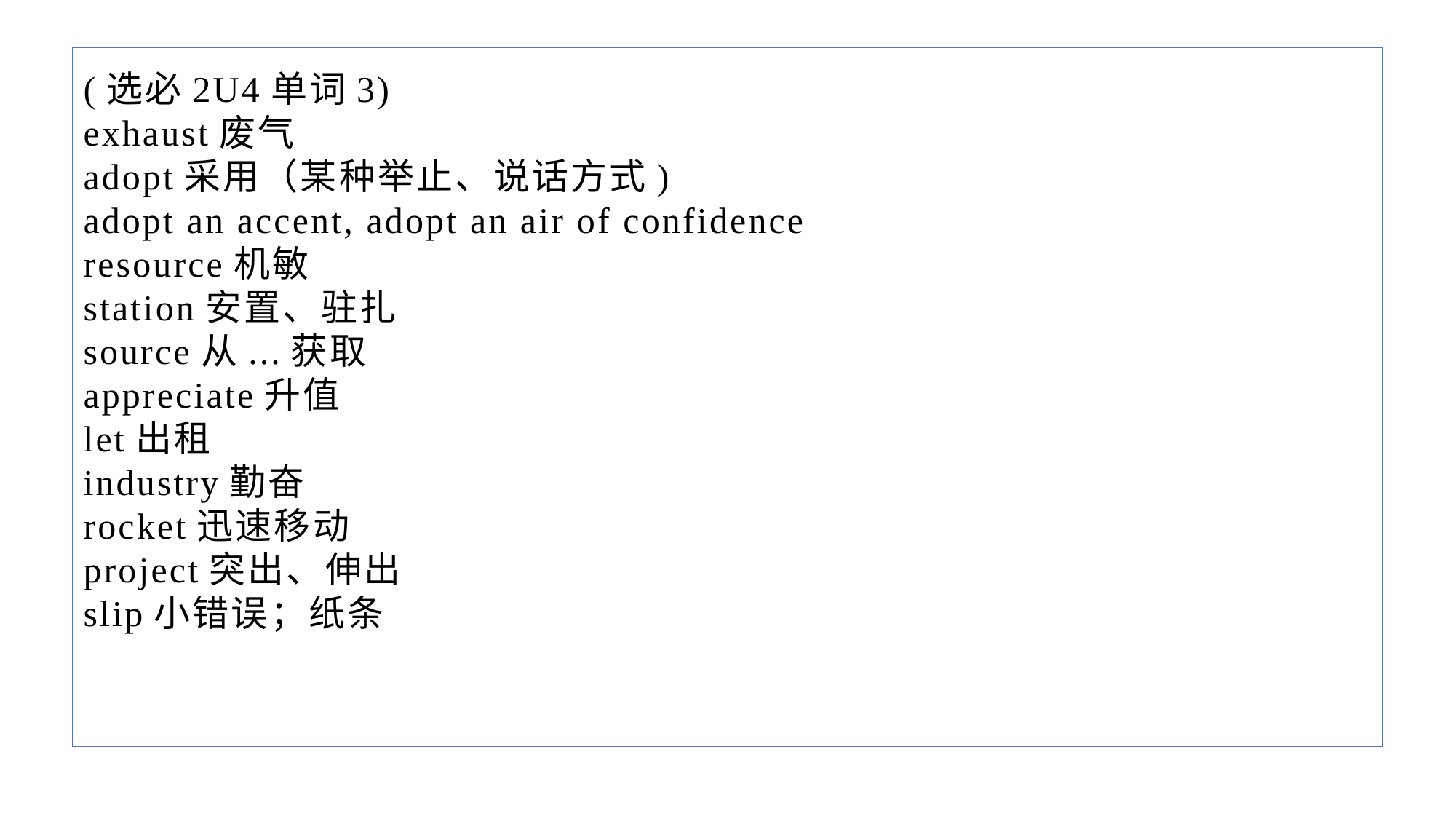

(选必2U4单词3)
exhaust废气
adopt采用（某种举止、说话方式)
adopt an accent, adopt an air of confidence
resource机敏
station安置、驻扎
source从...获取
appreciate升值
let出租
industry勤奋
rocket迅速移动
project突出、伸出
slip小错误；纸条